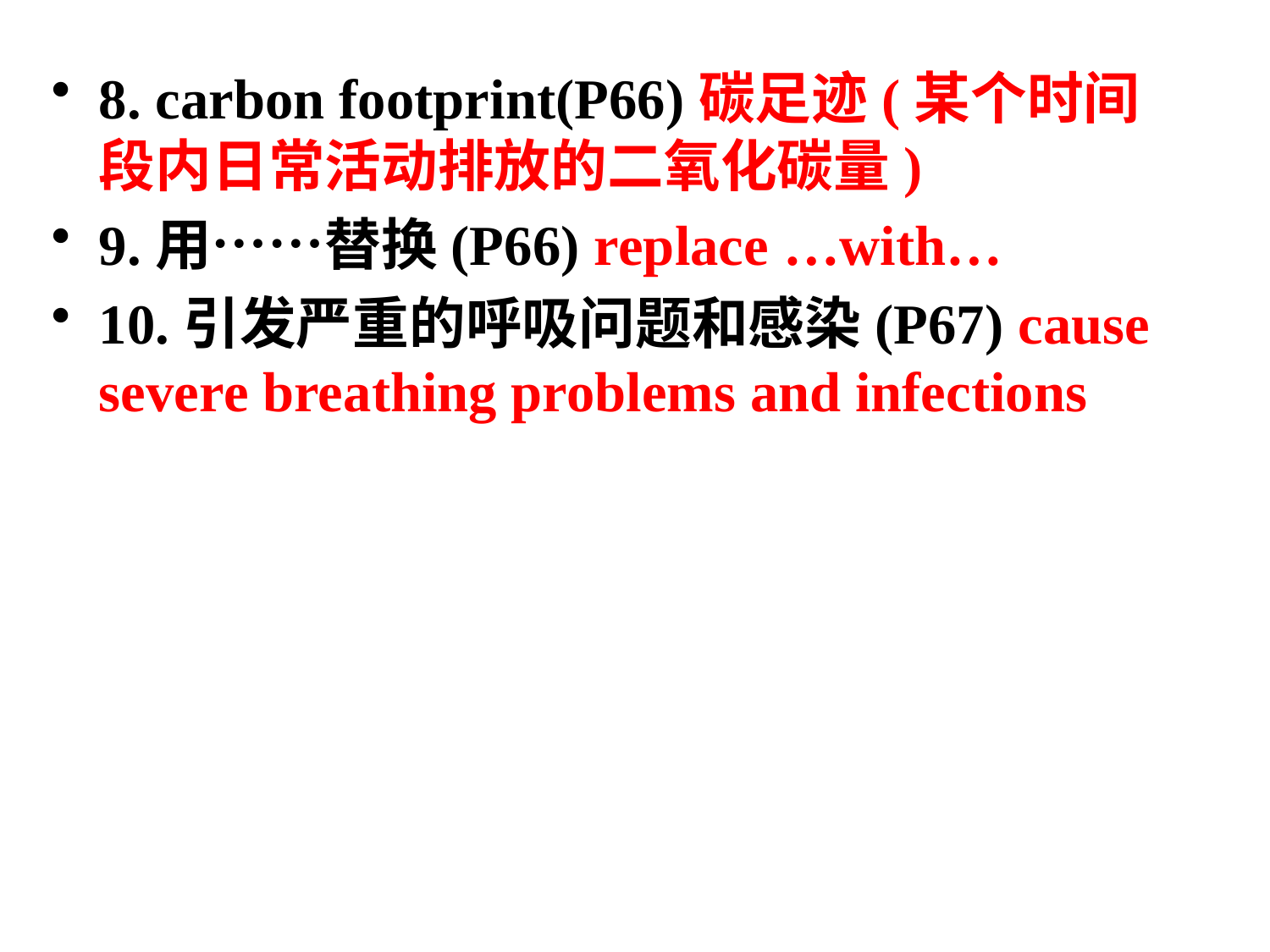

8. carbon footprint(P66)碳足迹(某个时间段内日常活动排放的二氧化碳量)
9.用……替换(P66) replace …with…
10.引发严重的呼吸问题和感染(P67) cause severe breathing problems and infections